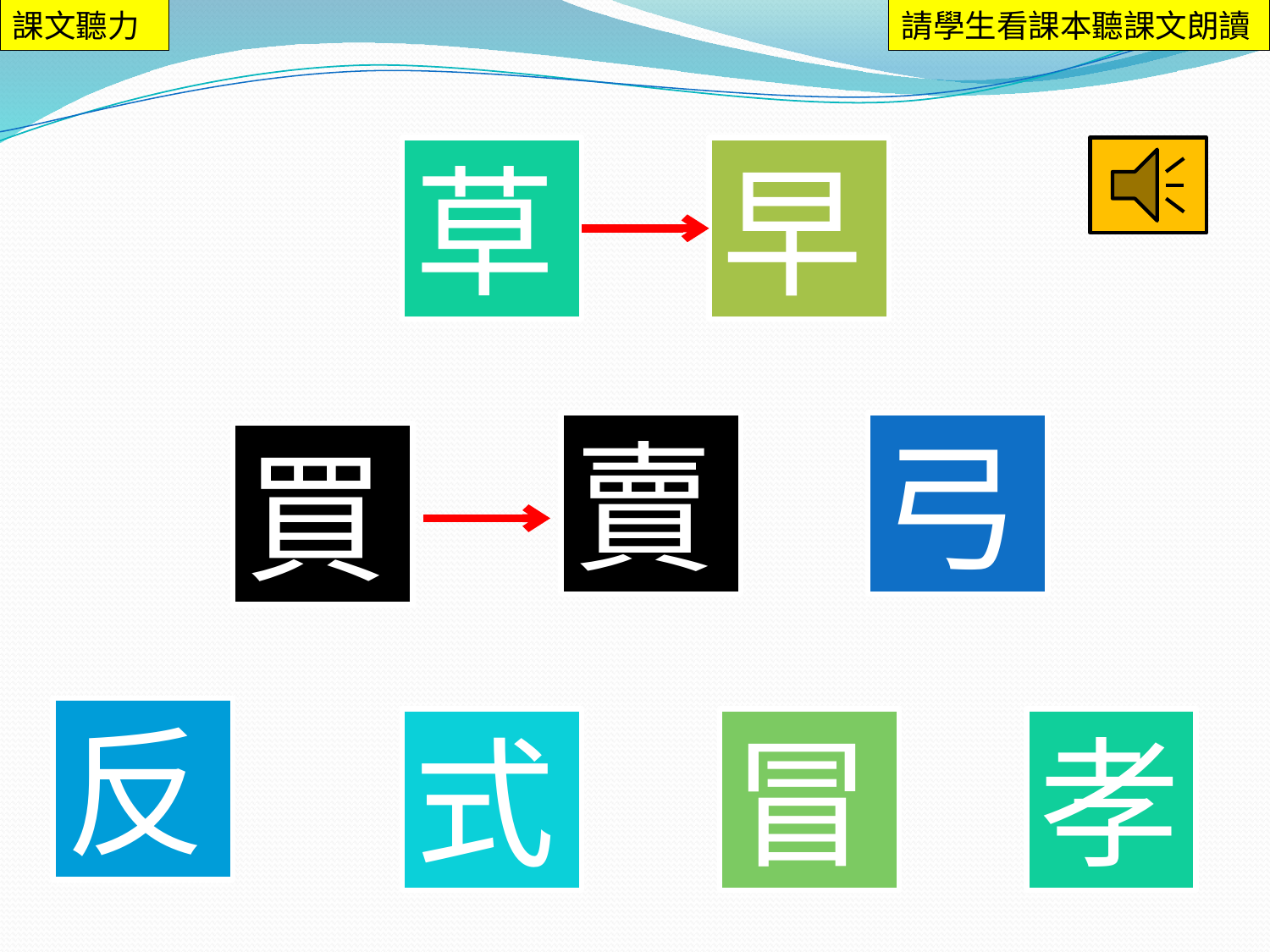

課文聽力
請學生看課本聽課文朗讀
草
早

賣
弓
買
反
式
冒
孝